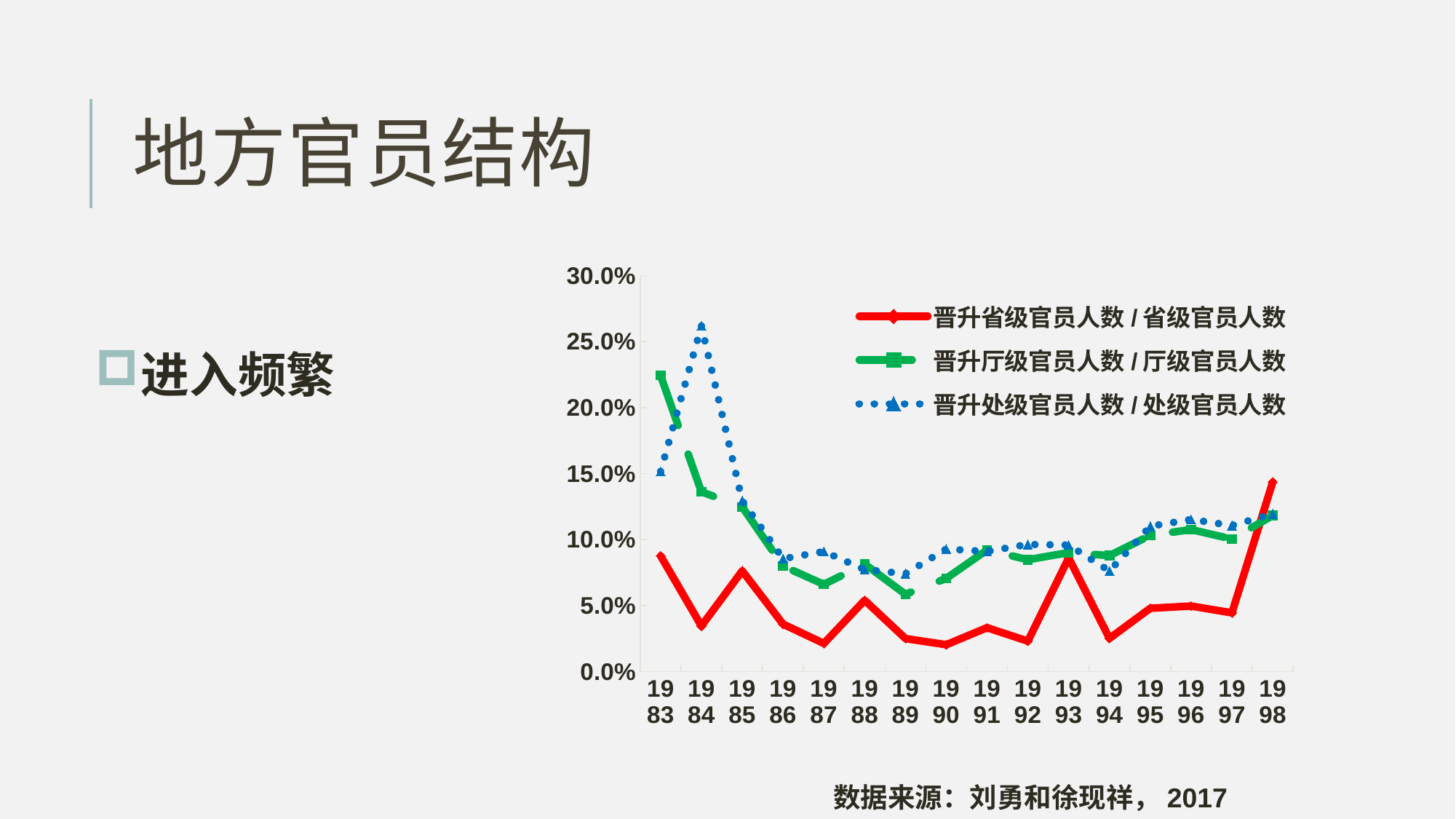

# 地方官员结构

### Chart

| Category | 晋升省级官员人数/省级官员人数 | 晋升厅级官员人数/厅级官员人数 | 晋升处级官员人数/处级官员人数 |
|---|---|---|---|
| 1983.0 | 0.0876548875631027 | 0.224307314452376 | 0.151519036768092 |
| 1984.0 | 0.0345310312645824 | 0.13619076595421 | 0.261842749049863 |
| 1985.0 | 0.0762790697674419 | 0.124740199240307 | 0.129463274374837 |
| 1986.0 | 0.0359581247155212 | 0.0799335617149385 | 0.0855079407743281 |
| 1987.0 | 0.0213358070500928 | 0.0660297741619687 | 0.0909529077983109 |
| 1988.0 | 0.053972366148532 | 0.0814919860167535 | 0.077279997187901 |
| 1989.0 | 0.025 | 0.0585361086680348 | 0.0741195673406417 |
| 1990.0 | 0.0203449800973021 | 0.0705905680954427 | 0.0928410164443661 |
| 1991.0 | 0.0332603938730853 | 0.0921238355133151 | 0.0910290640484382 |
| 1992.0 | 0.0230292294065545 | 0.0847411608543502 | 0.0963156954245725 |
| 1993.0 | 0.0861003861003862 | 0.0901501536320947 | 0.0958319140628245 |
| 1994.0 | 0.0251521298174442 | 0.0878598547128637 | 0.0762068378700335 |
| 1995.0 | 0.0479869865799105 | 0.103200449185851 | 0.11006687016677 |
| 1996.0 | 0.0496331463098835 | 0.107562616519413 | 0.115226625262854 |
| 1997.0 | 0.044472152950956 | 0.100405808938006 | 0.11063559782669 |
| 1998.0 | 0.143637782982045 | 0.118211107701749 | 0.119484084013252 |
进入频繁
数据来源：刘勇和徐现祥，2017